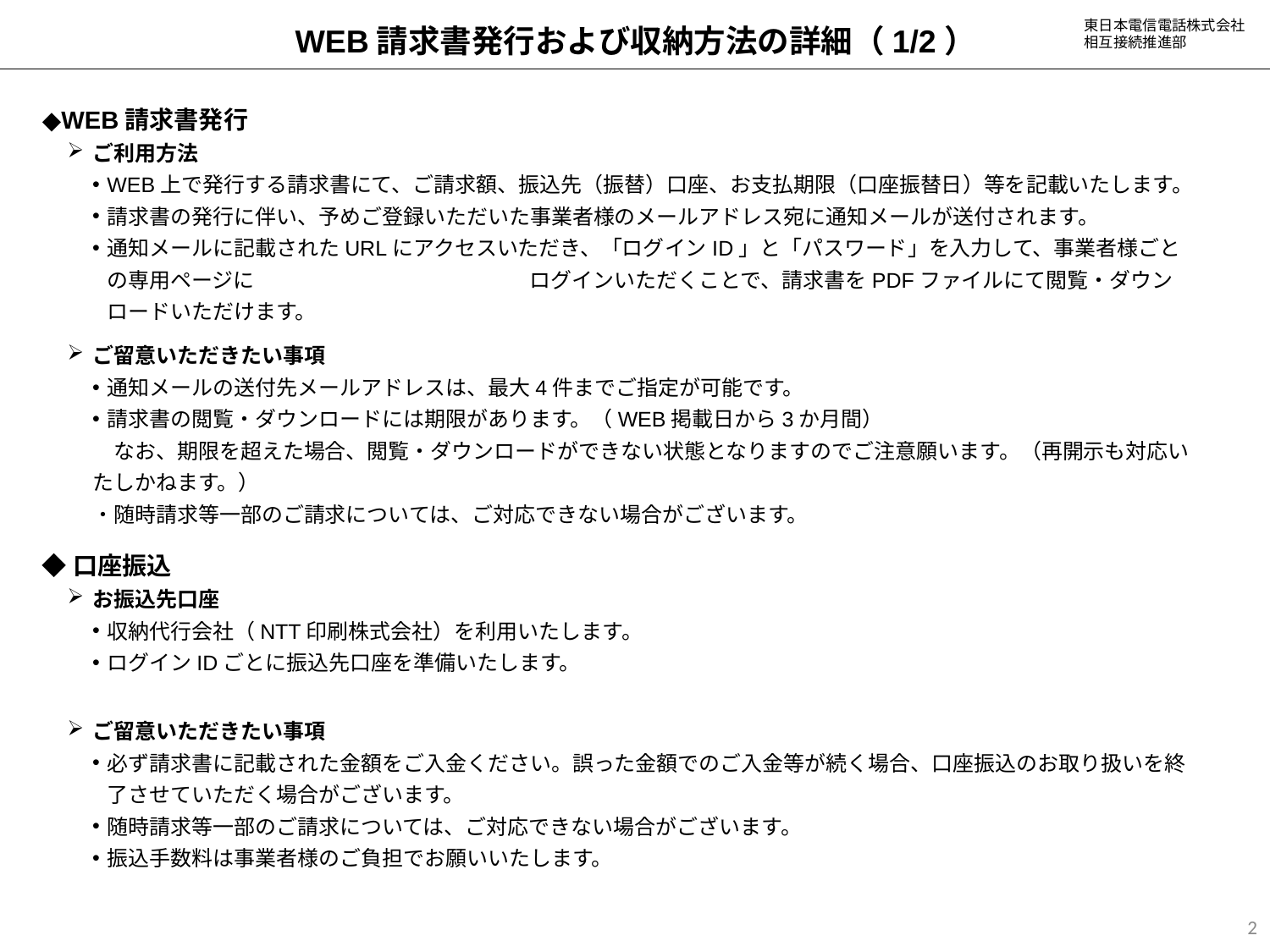

東日本電信電話株式会社
相互接続推進部
WEB請求書発行および収納方法の詳細（1/2）
◆WEB請求書発行
ご利用方法
WEB上で発行する請求書にて、ご請求額、振込先（振替）口座、お支払期限（口座振替日）等を記載いたします。
請求書の発行に伴い、予めご登録いただいた事業者様のメールアドレス宛に通知メールが送付されます。
通知メールに記載されたURLにアクセスいただき、「ログインID」と「パスワード」を入力して、事業者様ごとの専用ページに　　　　　　　　　　　　　ログインいただくことで、請求書をPDFファイルにて閲覧・ダウンロードいただけます。

ご留意いただきたい事項
通知メールの送付先メールアドレスは、最大4件までご指定が可能です。
請求書の閲覧・ダウンロードには期限があります。（WEB掲載日から3か月間）
　なお、期限を超えた場合、閲覧・ダウンロードができない状態となりますのでご注意願います。（再開示も対応いたしかねます。）
・随時請求等一部のご請求については、ご対応できない場合がございます。

◆口座振込
お振込先口座
収納代行会社（NTT印刷株式会社）を利用いたします。
ログインIDごとに振込先口座を準備いたします。

ご留意いただきたい事項
必ず請求書に記載された金額をご入金ください。誤った金額でのご入金等が続く場合、口座振込のお取り扱いを終了させていただく場合がございます。
随時請求等一部のご請求については、ご対応できない場合がございます。
振込手数料は事業者様のご負担でお願いいたします。
2